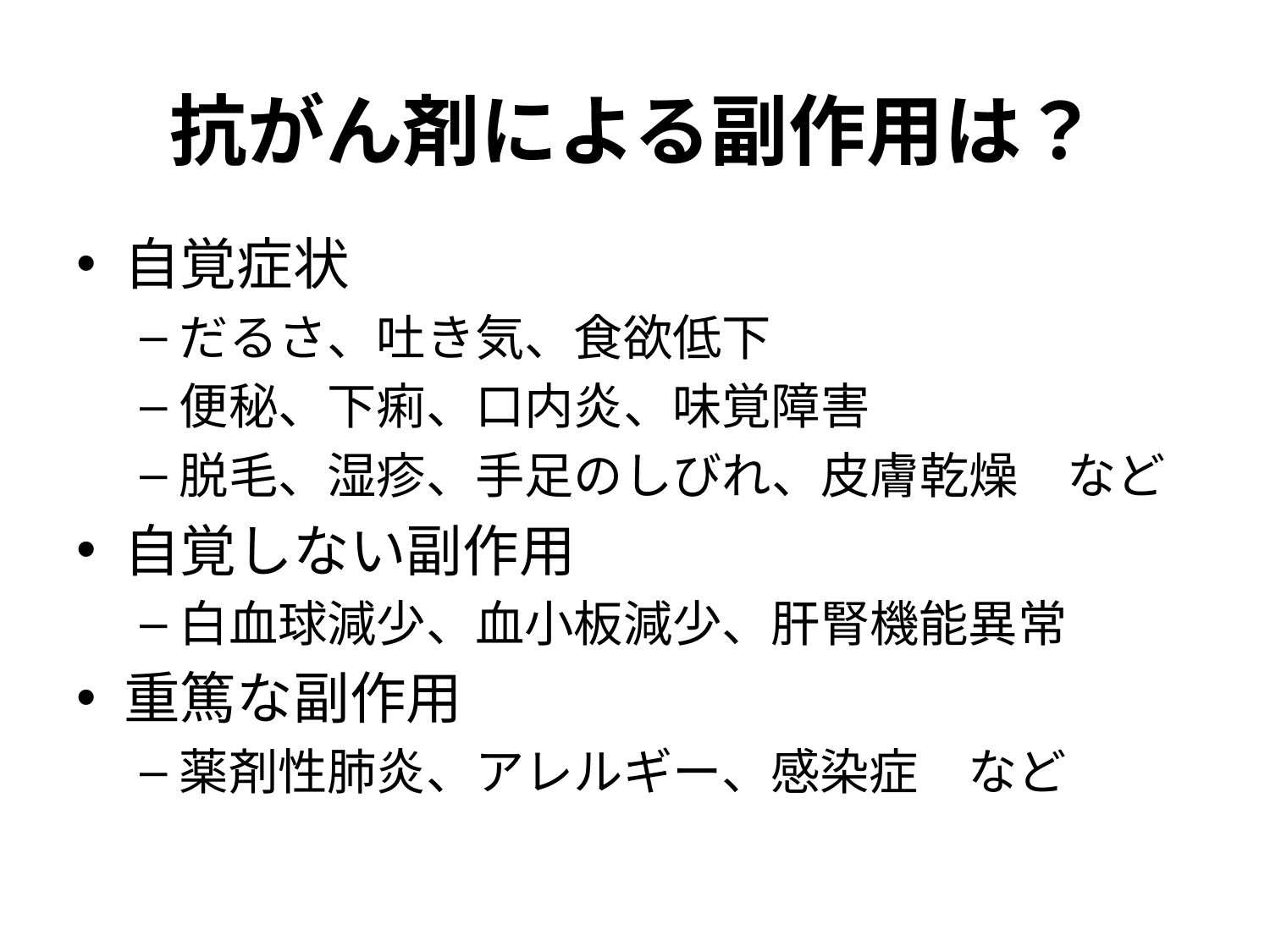

抗がん剤による副作用は？
自覚症状
だるさ、吐き気、食欲低下
便秘、下痢、口内炎、味覚障害
脱毛、湿疹、手足のしびれ、皮膚乾燥　など
自覚しない副作用
白血球減少、血小板減少、肝腎機能異常
重篤な副作用
薬剤性肺炎、アレルギー、感染症　など